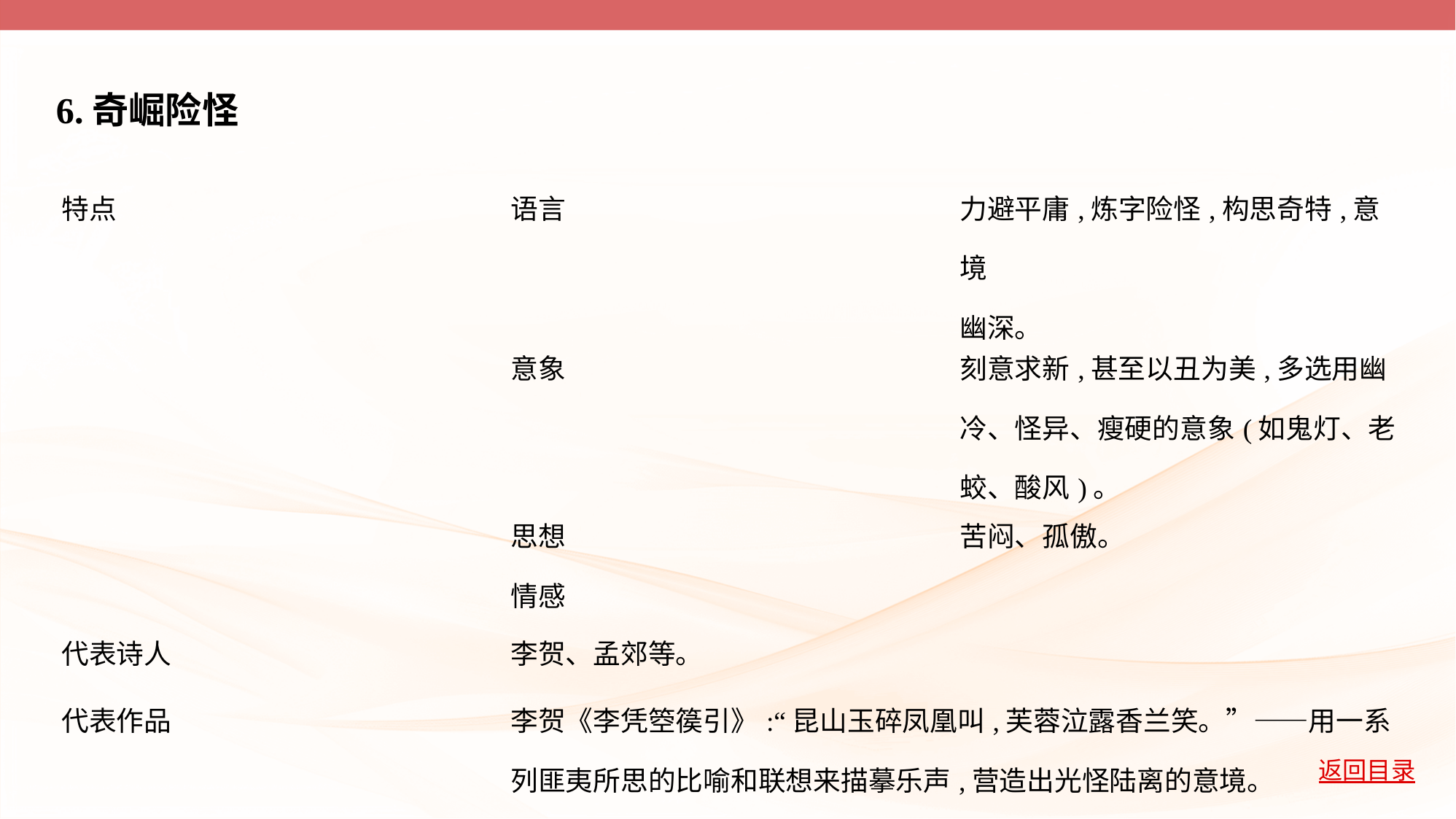

6.奇崛险怪
| 特点 | 语言 | 力避平庸,炼字险怪,构思奇特,意境 幽深。 |
| --- | --- | --- |
|  | 意象 | 刻意求新,甚至以丑为美,多选用幽 冷、怪异、瘦硬的意象(如鬼灯、老 蛟、酸风)。 |
|  | 思想 情感 | 苦闷、孤傲。 |
| 代表诗人 | 李贺、孟郊等。 |  |
| 代表作品 | 李贺《李凭箜篌引》:“昆山玉碎凤凰叫,芙蓉泣露香兰笑。”——用一系 列匪夷所思的比喻和联想来描摹乐声,营造出光怪陆离的意境。 |  |